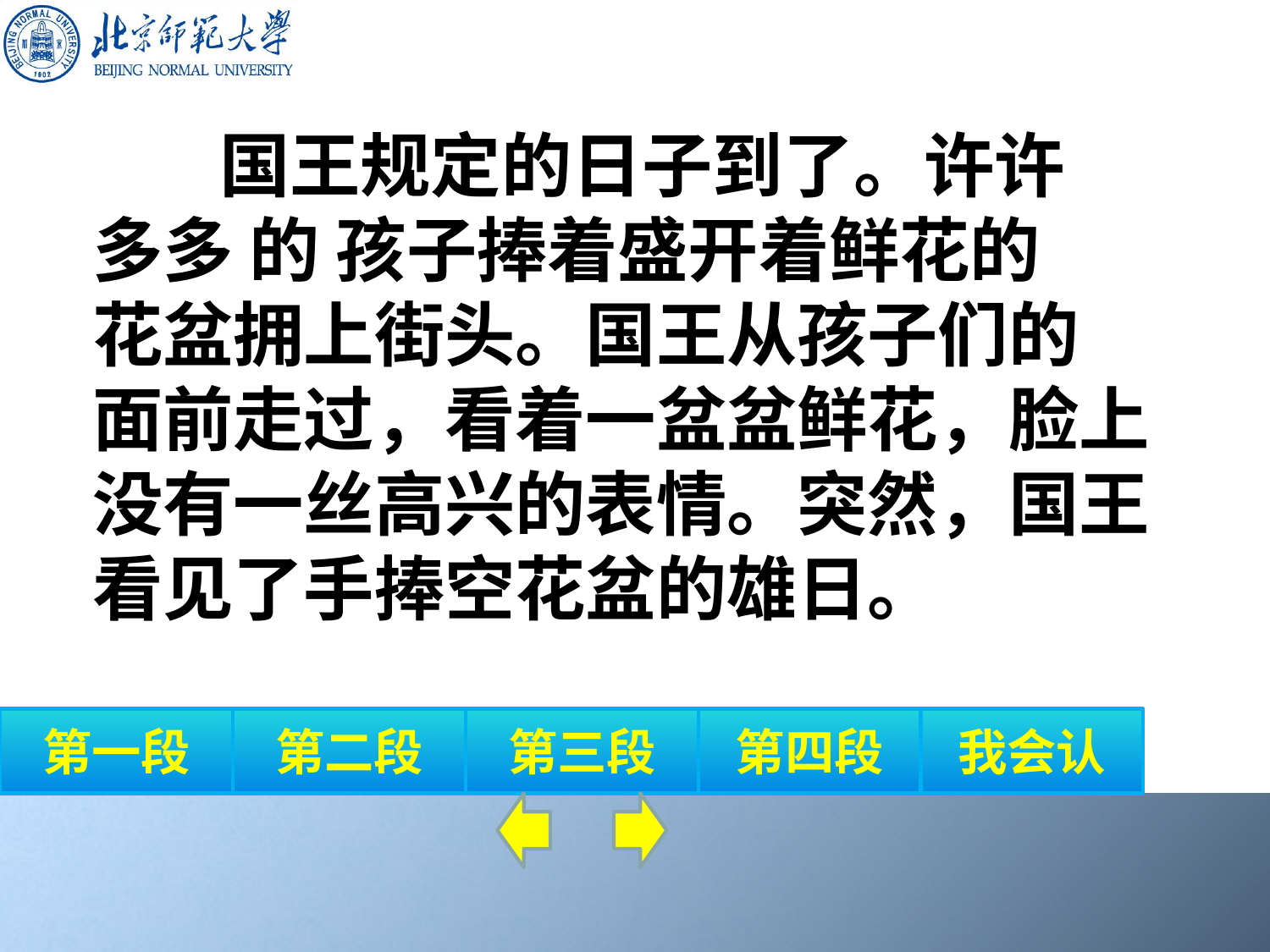

国王规定的日子到了。许许
多多 的 孩子捧着盛开着鲜花的
花盆拥上街头。国王从孩子们的
面前走过，看着一盆盆鲜花，脸上
没有一丝高兴的表情。突然，国王
看见了手捧空花盆的雄日。

他停下来问：“你怎么捧着
空花盆呢？”雄日 把 花种
不 发芽 的 经过 告诉了 国王。
国王 听了 ，高兴 地 拉着 他
的手 ， 说：“你 就是 我的
继承人！”
第一段
第二段
第三段
第四段
我会认